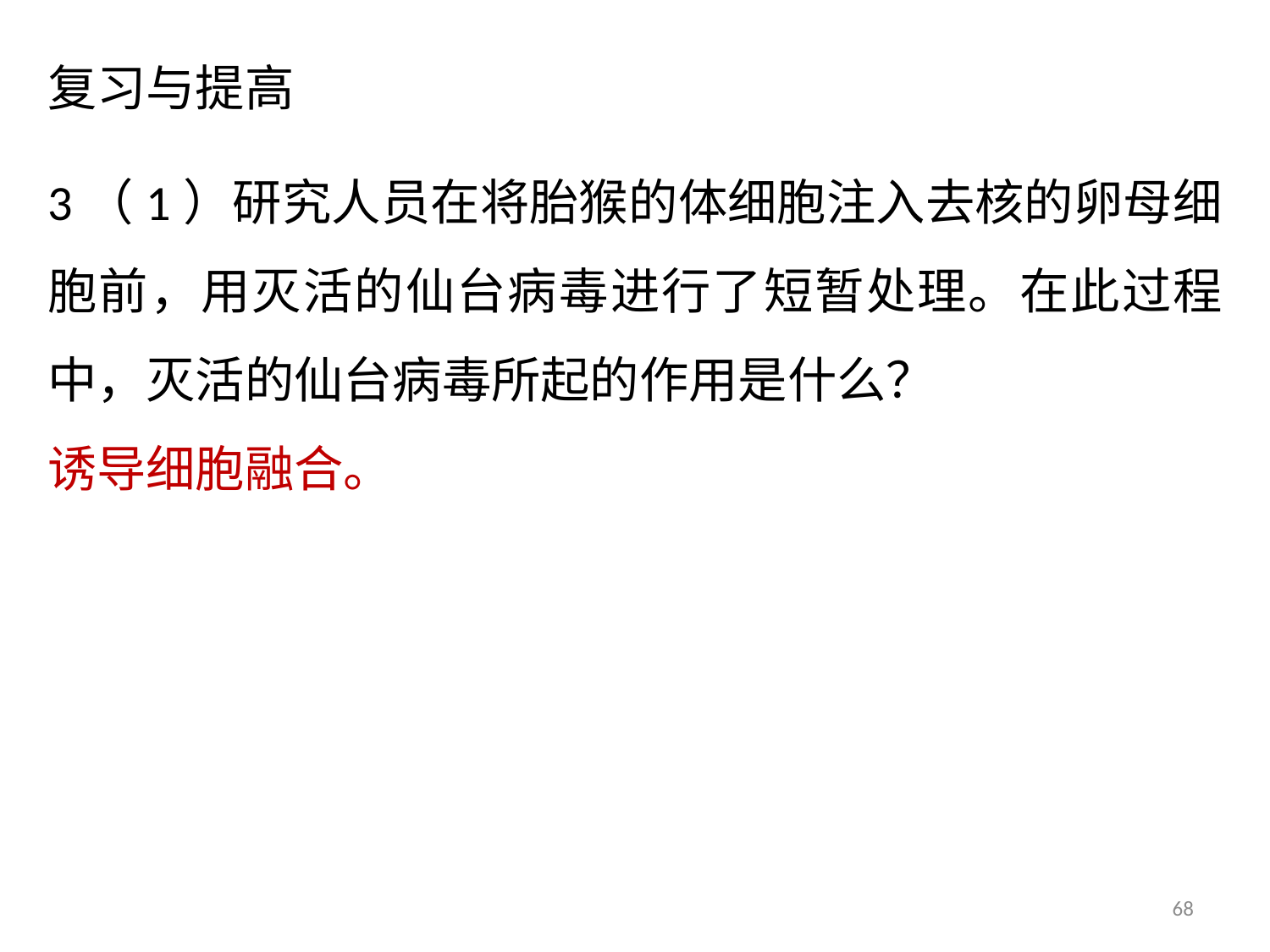

复习与提高
3（1）研究人员在将胎猴的体细胞注入去核的卵母细胞前，用灭活的仙台病毒进行了短暂处理。在此过程中，灭活的仙台病毒所起的作用是什么？
诱导细胞融合。

68